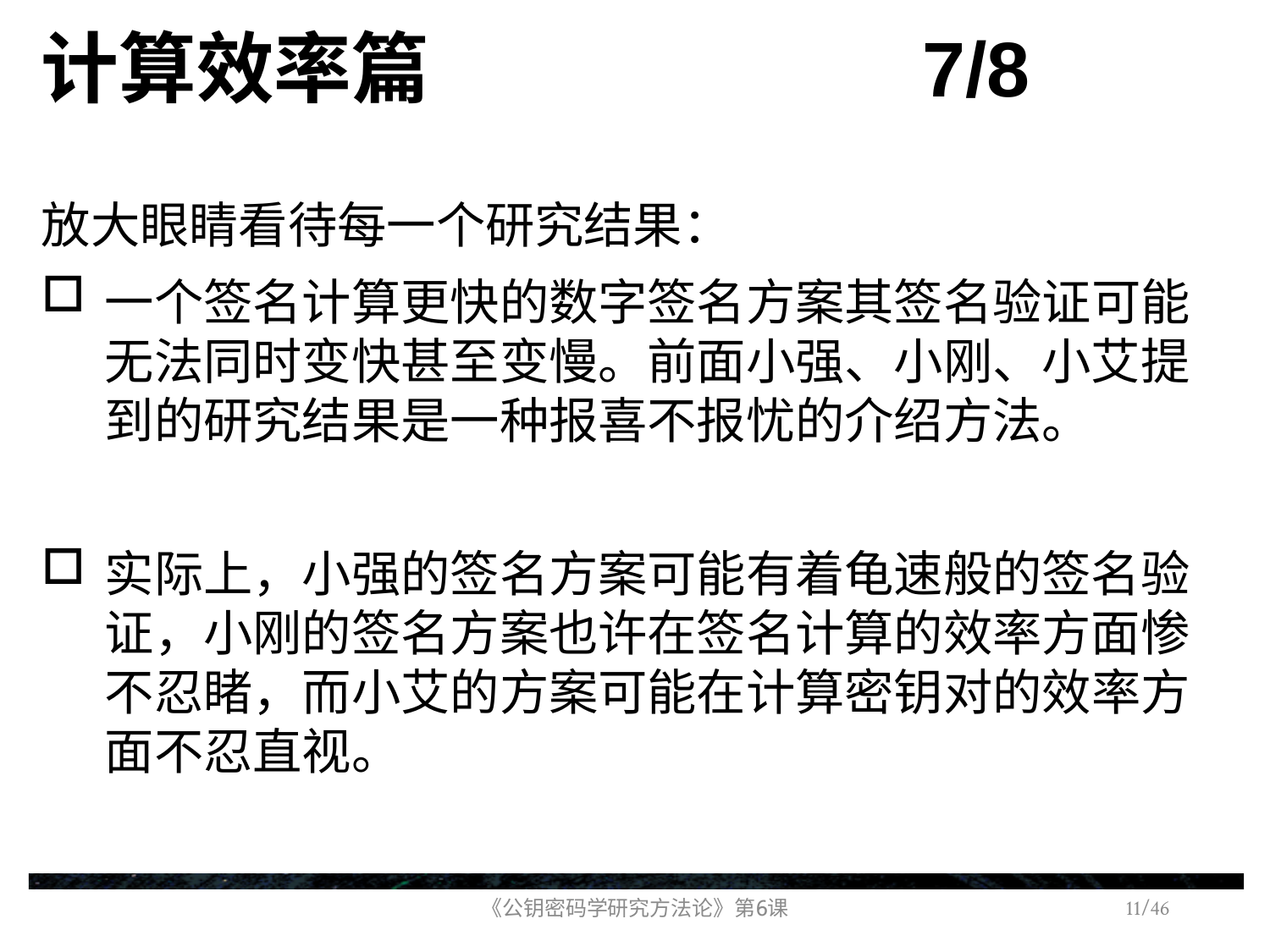

# 计算效率篇                           7/8
放大眼睛看待每一个研究结果：
一个签名计算更快的数字签名方案其签名验证可能无法同时变快甚至变慢。前面小强、小刚、小艾提到的研究结果是一种报喜不报忧的介绍方法。

实际上，小强的签名方案可能有着龟速般的签名验证，小刚的签名方案也许在签名计算的效率方面惨不忍睹，而小艾的方案可能在计算密钥对的效率方面不忍直视。

《公钥密码学研究方法论》第6课
11/46